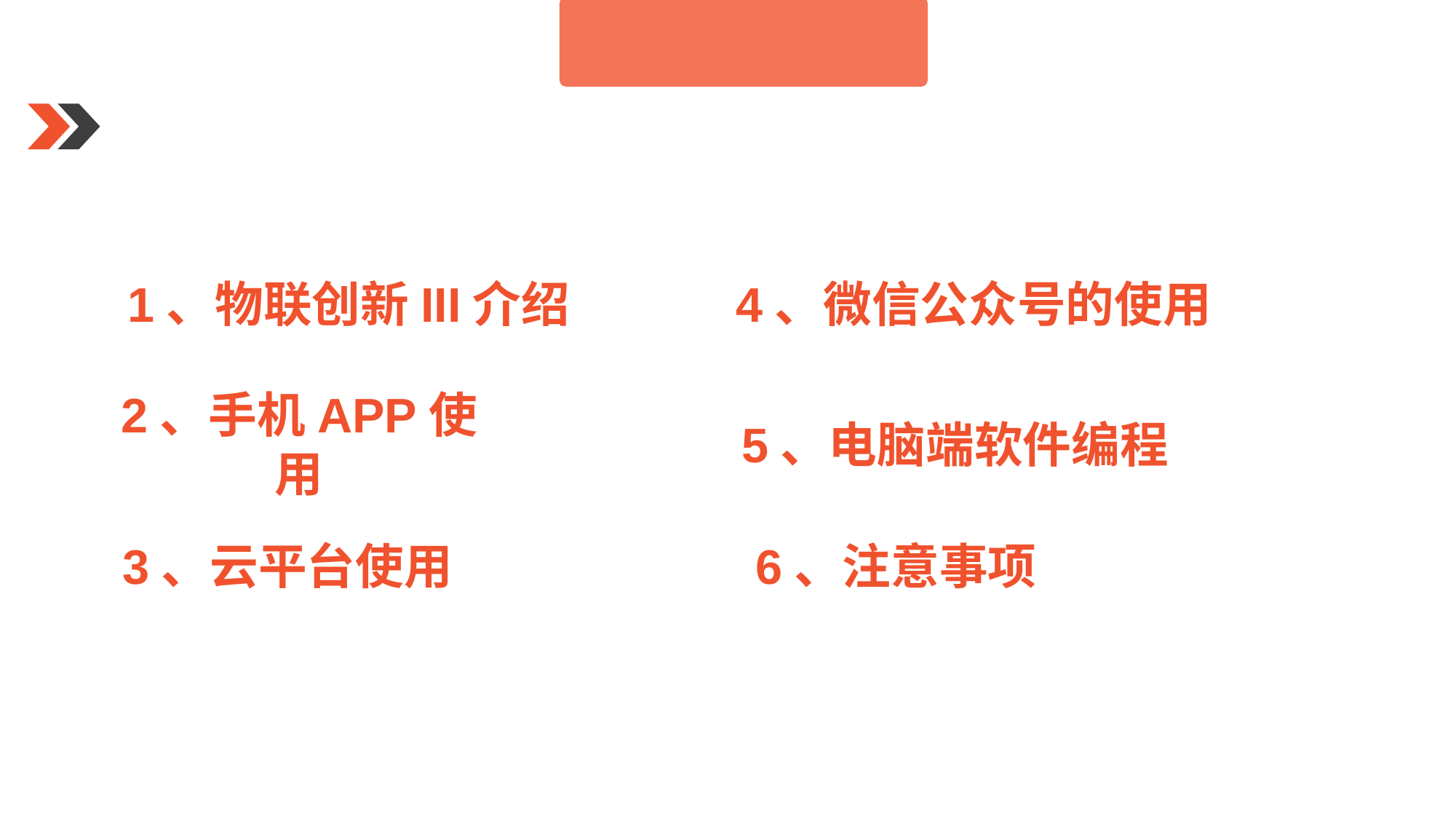

1、物联创新III介绍
4、微信公众号的使用
2、手机APP使用
5、电脑端软件编程
3、云平台使用
6、注意事项